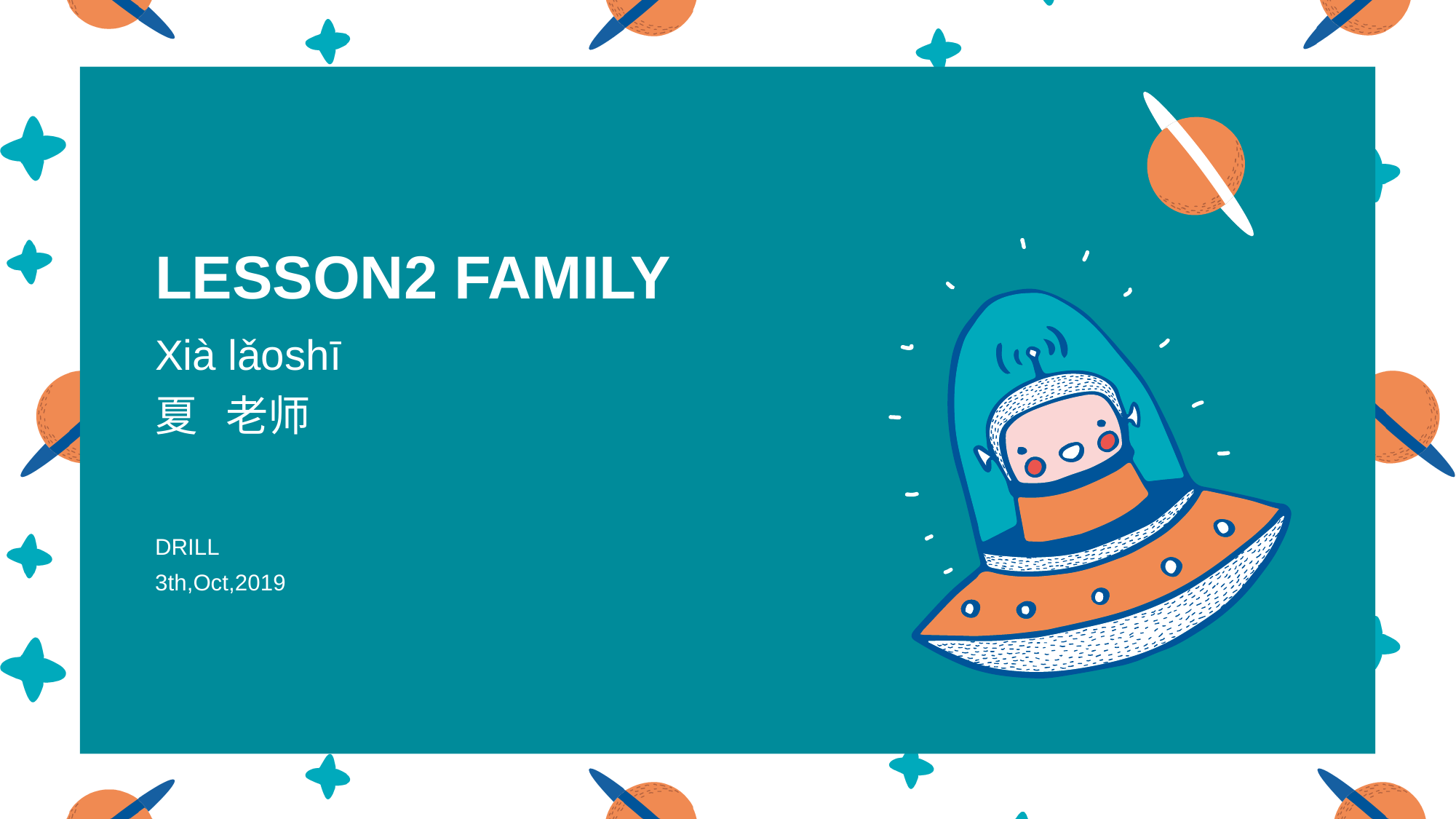

# LESSON2 FAMILY
Xià lǎoshī
夏   老师
DRILL
3th,Oct,2019